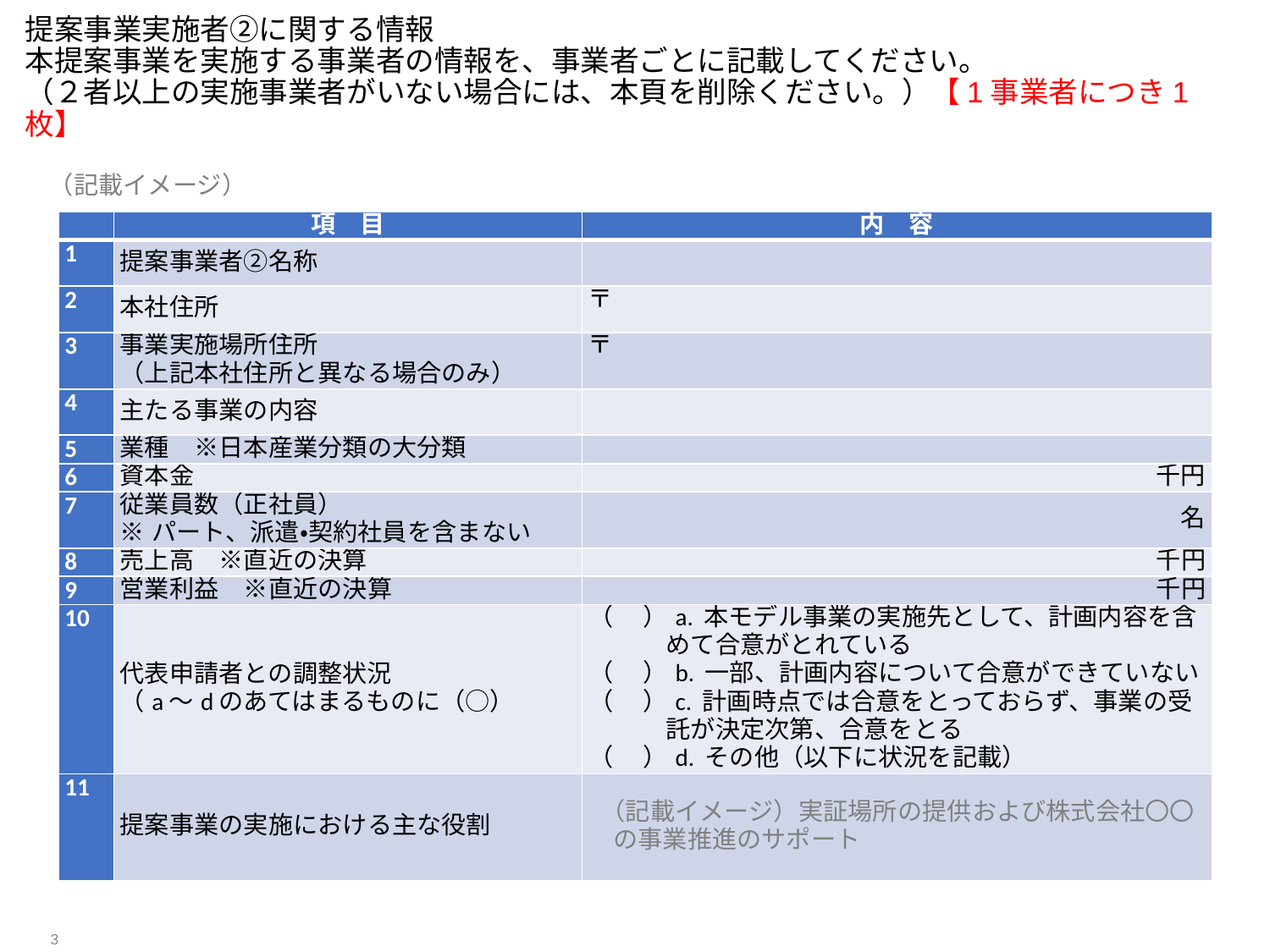

# 提案事業実施者②に関する情報 本提案事業を実施する事業者の情報を、事業者ごとに記載してください。 （２者以上の実施事業者がいない場合には、本頁を削除ください。）【1事業者につき1枚】
（記載イメージ）
|  | 項　目 | 内　容 |
| --- | --- | --- |
| 1 | 提案事業者②名称 |  |
| 2 | 本社住所 | 〒 |
| 3 | 事業実施場所住所 （上記本社住所と異なる場合のみ） | 〒 |
| 4 | 主たる事業の内容 |  |
| 5 | 業種　※日本産業分類の大分類 |  |
| 6 | 資本金 | 千円 |
| 7 | 従業員数（正社員） ※パート、派遣・契約社員を含まない | 名 |
| 8 | 売上高　※直近の決算 | 千円 |
| 9 | 営業利益　※直近の決算 | 千円 |
| 10 | 代表申請者との調整状況 （a～dのあてはまるものに（○） | （ 　）a. 本モデル事業の実施先として、計画内容を含めて合意がとれている （ 　）b. 一部、計画内容について合意ができていない （ 　）c. 計画時点では合意をとっておらず、事業の受託が決定次第、合意をとる （ 　）d. その他（以下に状況を記載） |
| 11 | 提案事業の実施における主な役割 | （記載イメージ）実証場所の提供および株式会社〇〇の事業推進のサポート |
3